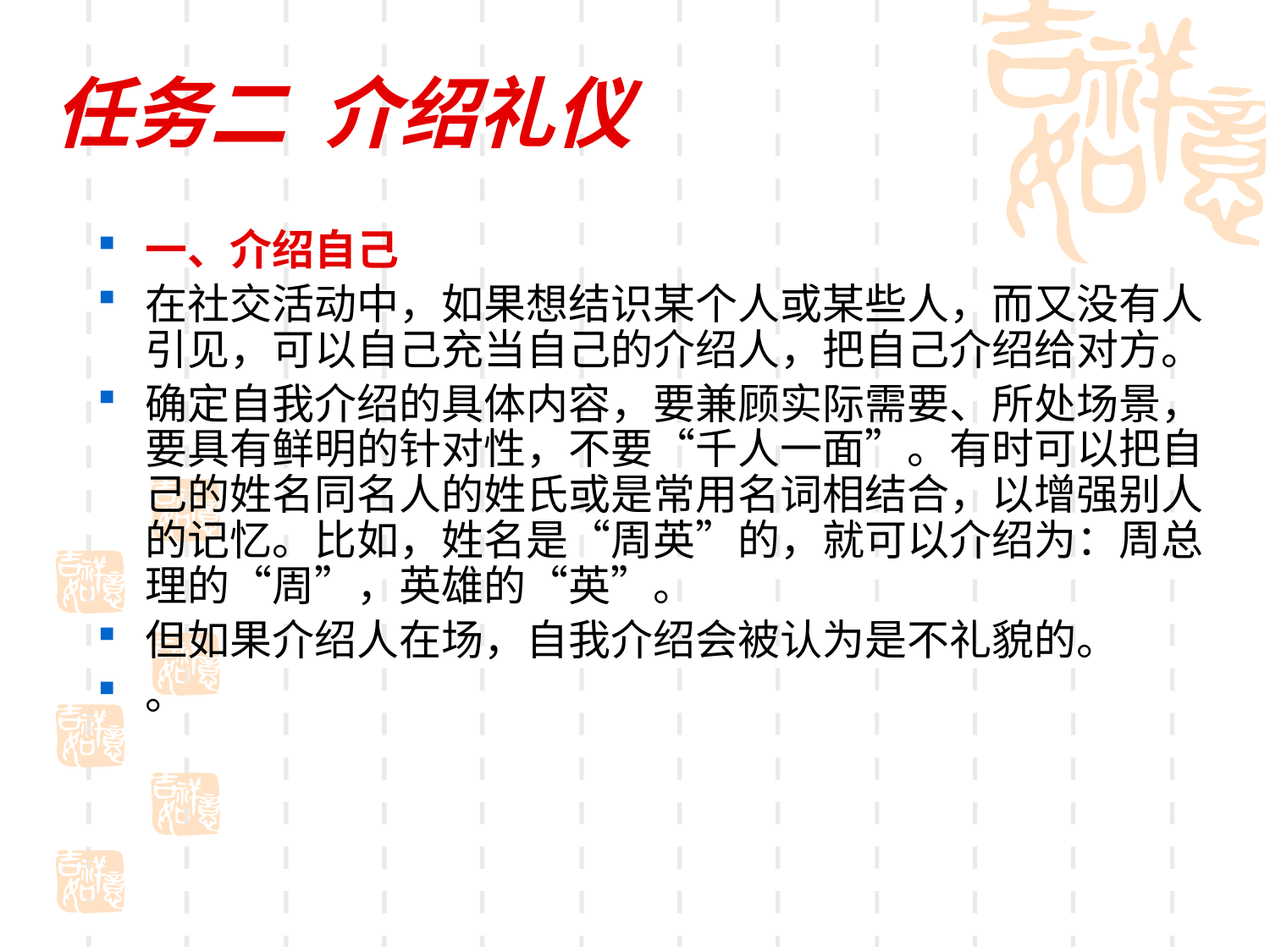

# 任务二  介绍礼仪
一、介绍自己
在社交活动中，如果想结识某个人或某些人，而又没有人引见，可以自己充当自己的介绍人，把自己介绍给对方。
确定自我介绍的具体内容，要兼顾实际需要、所处场景，要具有鲜明的针对性，不要“千人一面”。有时可以把自己的姓名同名人的姓氏或是常用名词相结合，以增强别人的记忆。比如，姓名是“周英”的，就可以介绍为：周总理的“周”，英雄的“英”。
但如果介绍人在场，自我介绍会被认为是不礼貌的。
。